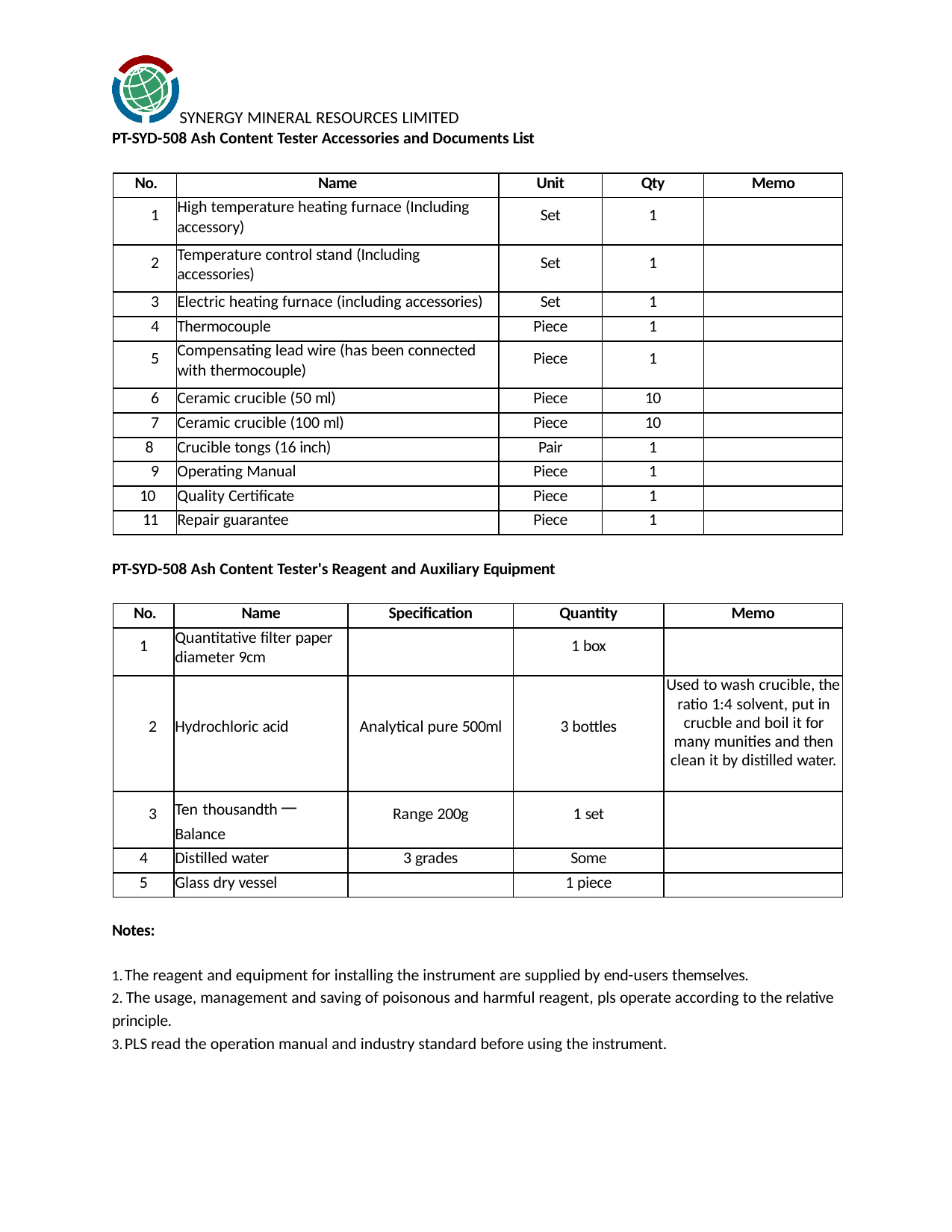

SYNERGY MINERAL RESOURCES LIMITED
PT-SYD-508 Ash Content Tester Accessories and Documents List
| No. | Name | Unit | Qty | Memo |
| --- | --- | --- | --- | --- |
| 1 | High temperature heating furnace (Including accessory) | Set | 1 |  |
| 2 | Temperature control stand (Including accessories) | Set | 1 |  |
| 3 | Electric heating furnace (including accessories) | Set | 1 |  |
| 4 | Thermocouple | Piece | 1 |  |
| 5 | Compensating lead wire (has been connected with thermocouple) | Piece | 1 |  |
| 6 | Ceramic crucible (50 ml) | Piece | 10 |  |
| 7 | Ceramic crucible (100 ml) | Piece | 10 |  |
| 8 | Crucible tongs (16 inch) | Pair | 1 |  |
| 9 | Operating Manual | Piece | 1 |  |
| 10 | Quality Certificate | Piece | 1 |  |
| 11 | Repair guarantee | Piece | 1 |  |
PT-SYD-508 Ash Content Tester's Reagent and Auxiliary Equipment
| No. | Name | Specification | Quantity | Memo |
| --- | --- | --- | --- | --- |
| 1 | Quantitative filter paper diameter 9cm |  | 1 box |  |
| 2 | Hydrochloric acid | Analytical pure 500ml | 3 bottles | Used to wash crucible, the ratio 1:4 solvent, put in crucble and boil it for many munities and then clean it by distilled water. |
| 3 | Ten thousandth一 Balance | Range 200g | 1 set |  |
| 4 | Distilled water | 3 grades | Some |  |
| 5 | Glass dry vessel |  | 1 piece |  |
Notes:

The reagent and equipment for installing the instrument are supplied by end-users themselves.
	The usage, management and saving of poisonous and harmful reagent, pls operate according to the relative principle.
PLS read the operation manual and industry standard before using the instrument.